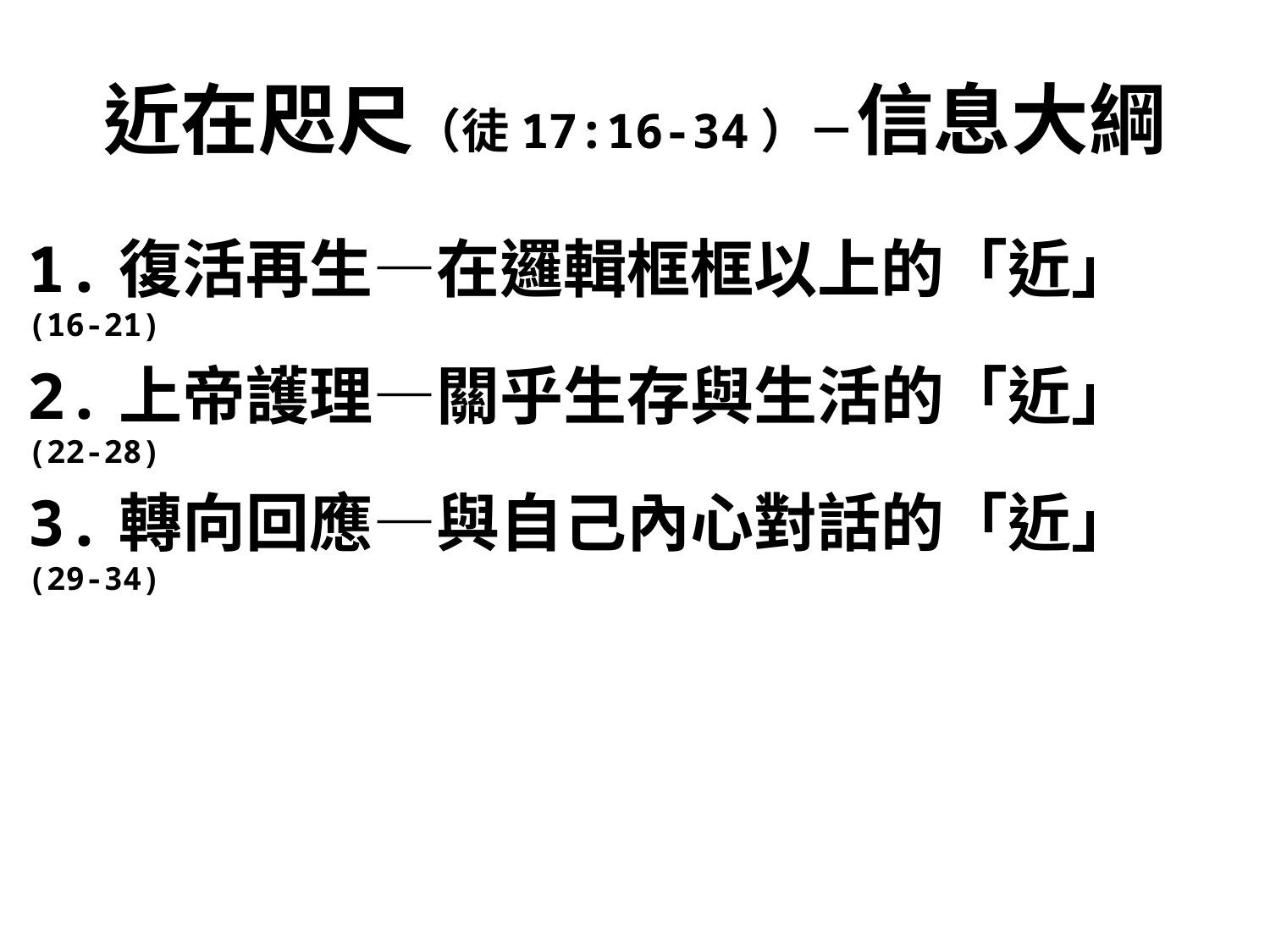

# 近在咫尺（徒17:16-34）－信息大綱
1.復活再生—在邏輯框框以上的「近」(16-21)
2.上帝護理—關乎生存與生活的「近」(22-28)
3.轉向回應—與自己內心對話的「近」(29-34)